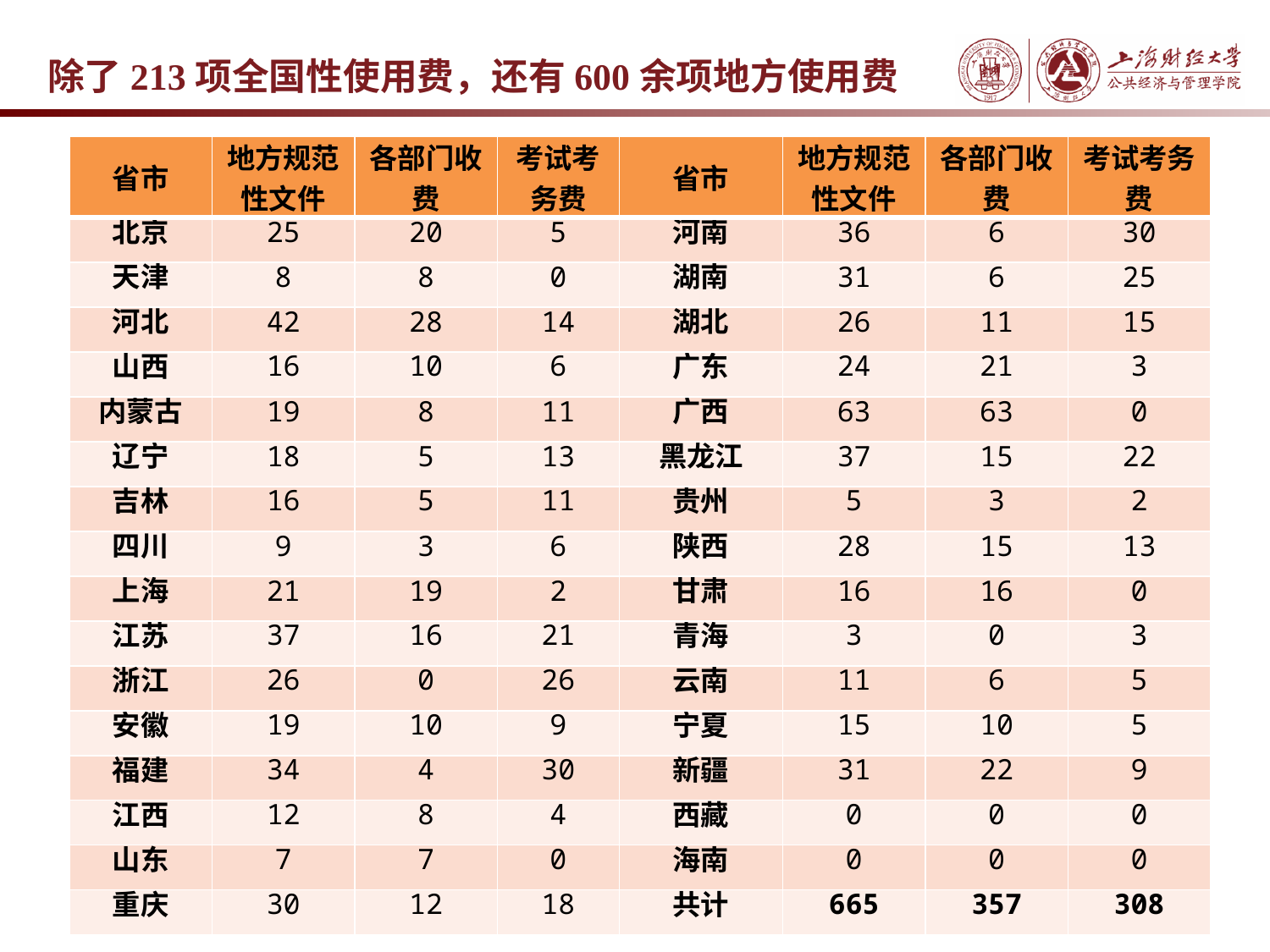

除了213项全国性使用费，还有600余项地方使用费
| 省市 | 地方规范性文件 | 各部门收费 | 考试考务费 | 省市 | 地方规范性文件 | 各部门收费 | 考试考务费 |
| --- | --- | --- | --- | --- | --- | --- | --- |
| 北京 | 25 | 20 | 5 | 河南 | 36 | 6 | 30 |
| 天津 | 8 | 8 | 0 | 湖南 | 31 | 6 | 25 |
| 河北 | 42 | 28 | 14 | 湖北 | 26 | 11 | 15 |
| 山西 | 16 | 10 | 6 | 广东 | 24 | 21 | 3 |
| 内蒙古 | 19 | 8 | 11 | 广西 | 63 | 63 | 0 |
| 辽宁 | 18 | 5 | 13 | 黑龙江 | 37 | 15 | 22 |
| 吉林 | 16 | 5 | 11 | 贵州 | 5 | 3 | 2 |
| 四川 | 9 | 3 | 6 | 陕西 | 28 | 15 | 13 |
| 上海 | 21 | 19 | 2 | 甘肃 | 16 | 16 | 0 |
| 江苏 | 37 | 16 | 21 | 青海 | 3 | 0 | 3 |
| 浙江 | 26 | 0 | 26 | 云南 | 11 | 6 | 5 |
| 安徽 | 19 | 10 | 9 | 宁夏 | 15 | 10 | 5 |
| 福建 | 34 | 4 | 30 | 新疆 | 31 | 22 | 9 |
| 江西 | 12 | 8 | 4 | 西藏 | 0 | 0 | 0 |
| 山东 | 7 | 7 | 0 | 海南 | 0 | 0 | 0 |
| 重庆 | 30 | 12 | 18 | 共计 | 665 | 357 | 308 |
5